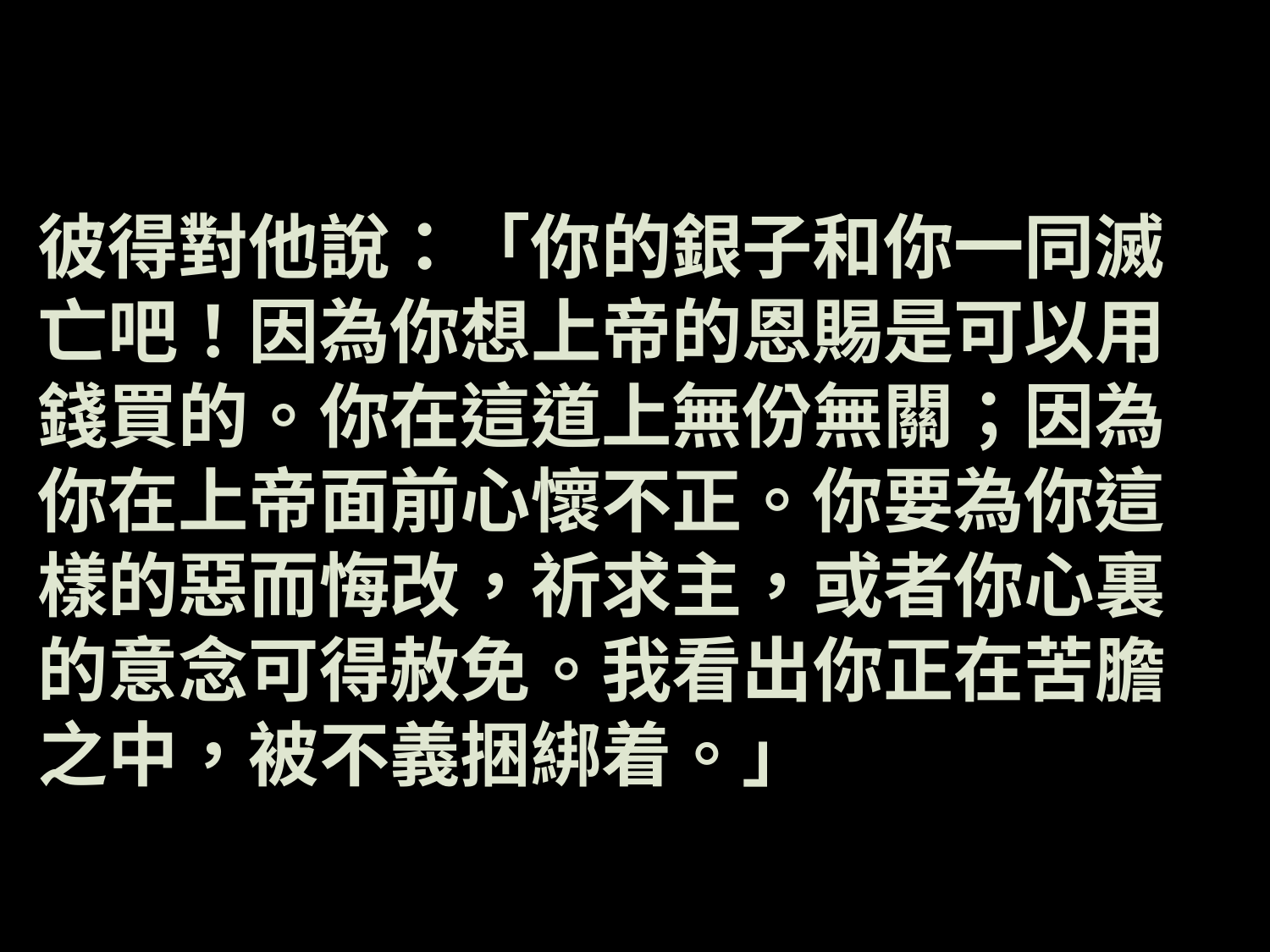

彼得對他說：「你的銀子和你一同滅亡吧！因為你想上帝的恩賜是可以用錢買的。你在這道上無份無關；因為你在上帝面前心懷不正。你要為你這樣的惡而悔改，祈求主，或者你心裏的意念可得赦免。我看出你正在苦膽之中，被不義捆綁着。」